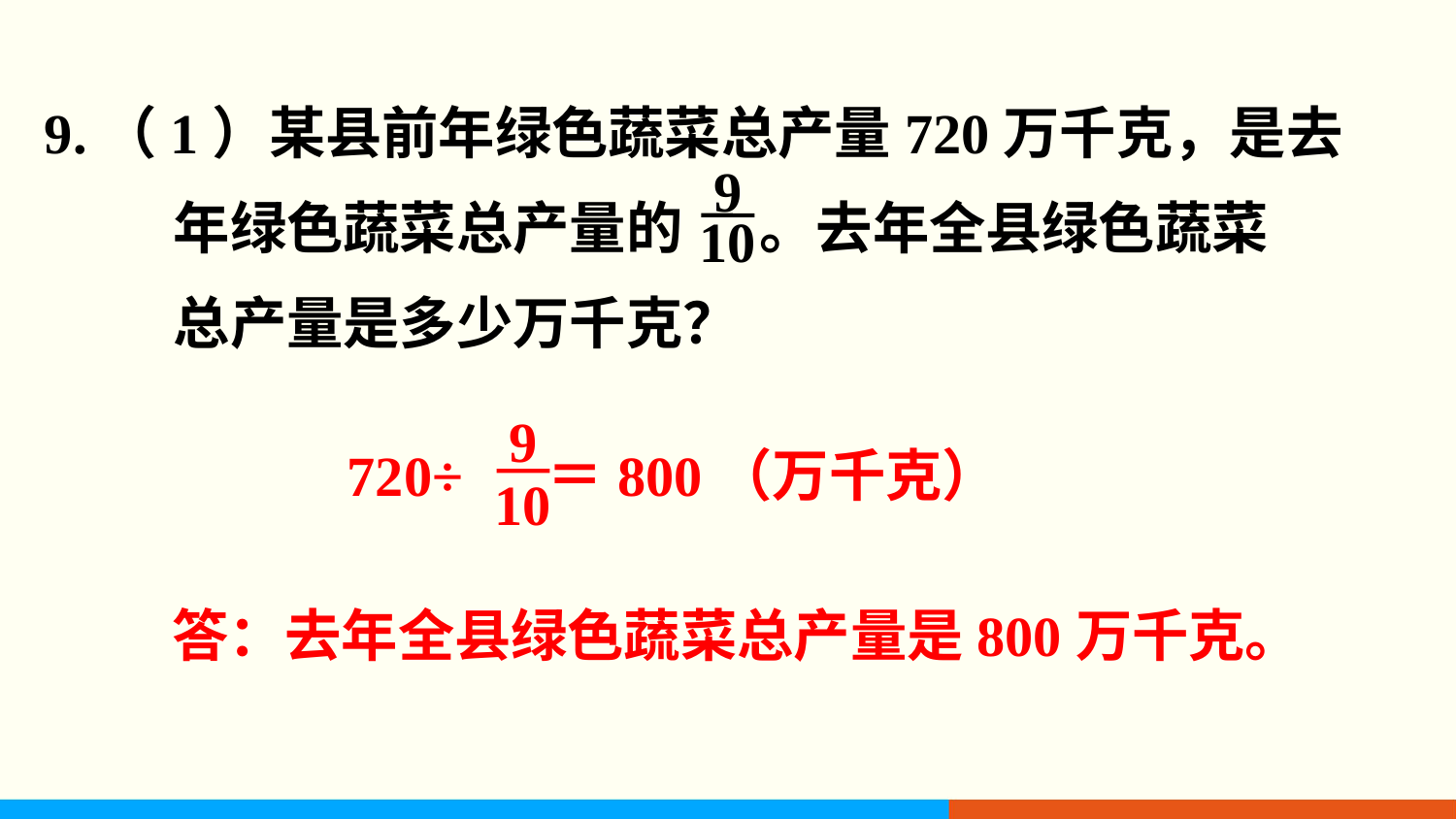

9.（1）某县前年绿色蔬菜总产量720万千克，是去
         年绿色蔬菜总产量的      。去年全县绿色蔬菜
         总产量是多少万千克？
9
10

  720÷     ＝800（万千克）
9
10

答：去年全县绿色蔬菜总产量是800万千克。